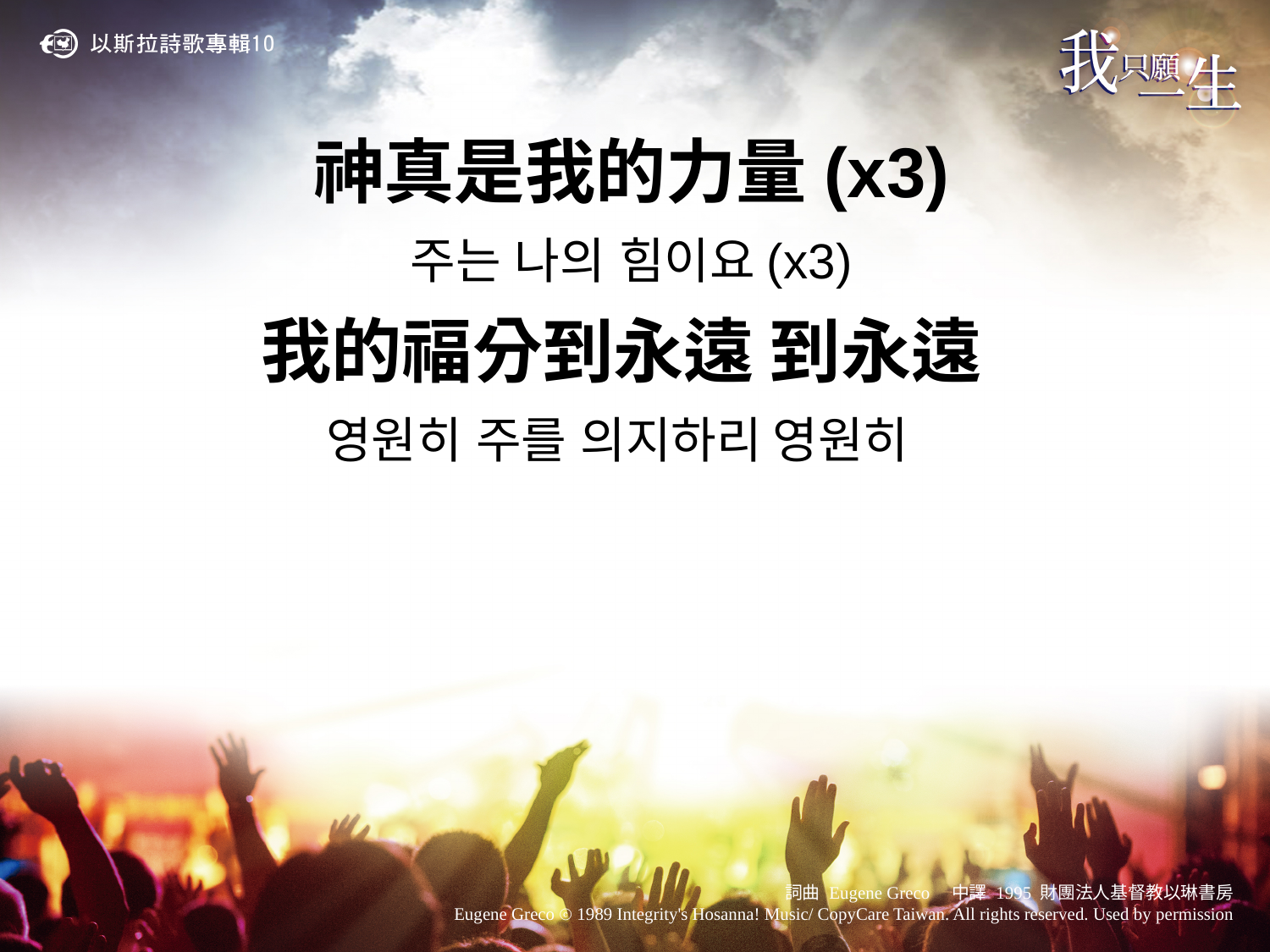

神真是我的力量(x3)
주는 나의 힘이요(x3)
我的福分到永遠 到永遠
영원히 주를 의지하리 영원히
詞曲 Eugene Greco    中譯 1995 財團法人基督教以琳書房
Eugene Greco ⓒ 1989 Integrity's Hosanna! Music/ CopyCare Taiwan. All rights reserved. Used by permission